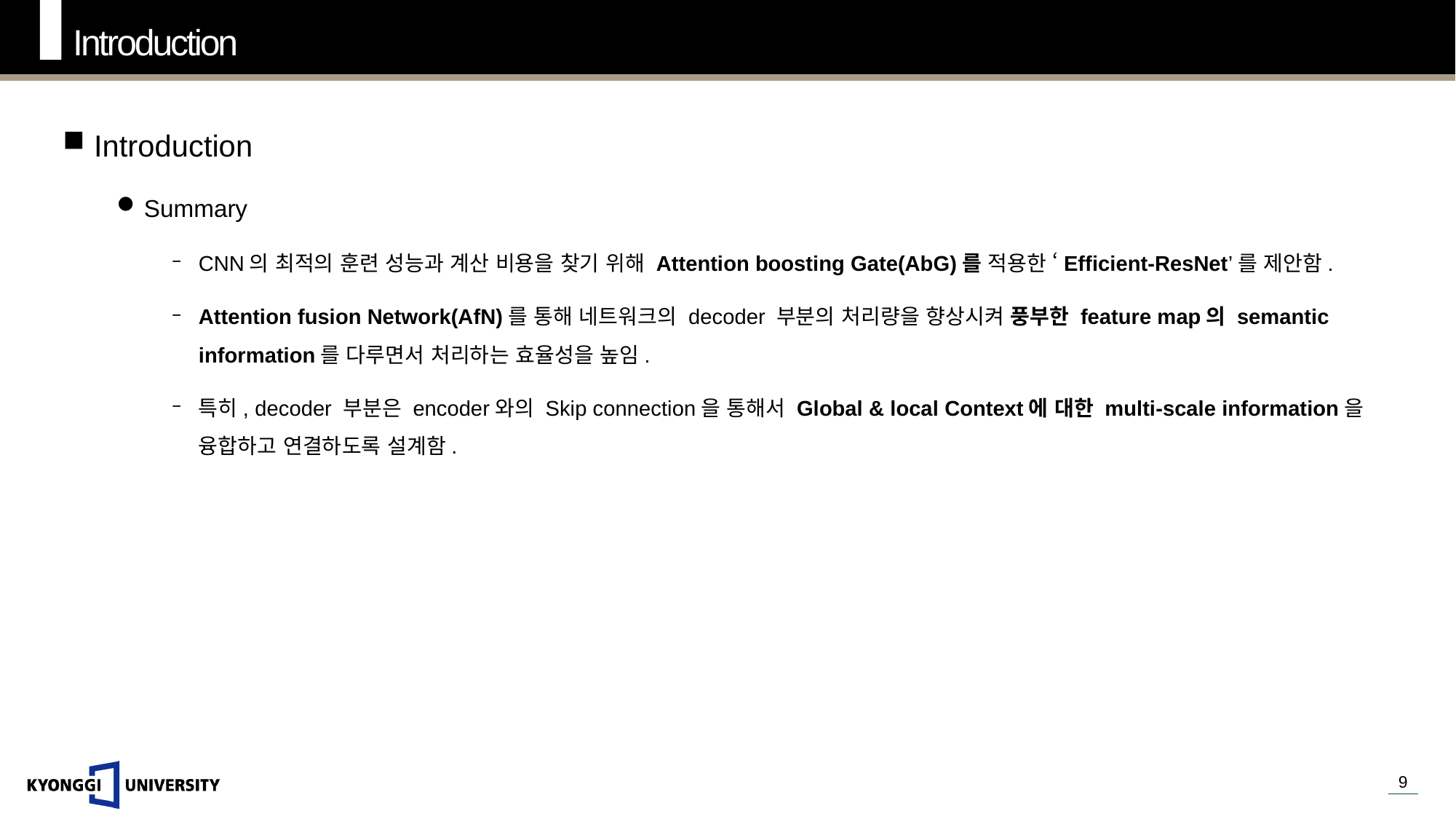

Introduction
Introduction
Summary
CNN의 최적의 훈련 성능과 계산 비용을 찾기 위해 Attention boosting Gate(AbG)를 적용한 ‘Efficient-ResNet’를 제안함.
Attention fusion Network(AfN)를 통해 네트워크의 decoder 부분의 처리량을 향상시켜 풍부한 feature map의 semantic information를 다루면서 처리하는 효율성을 높임.
특히, decoder 부분은 encoder와의 Skip connection을 통해서 Global & local Context에 대한 multi-scale information을 융합하고 연결하도록 설계함.